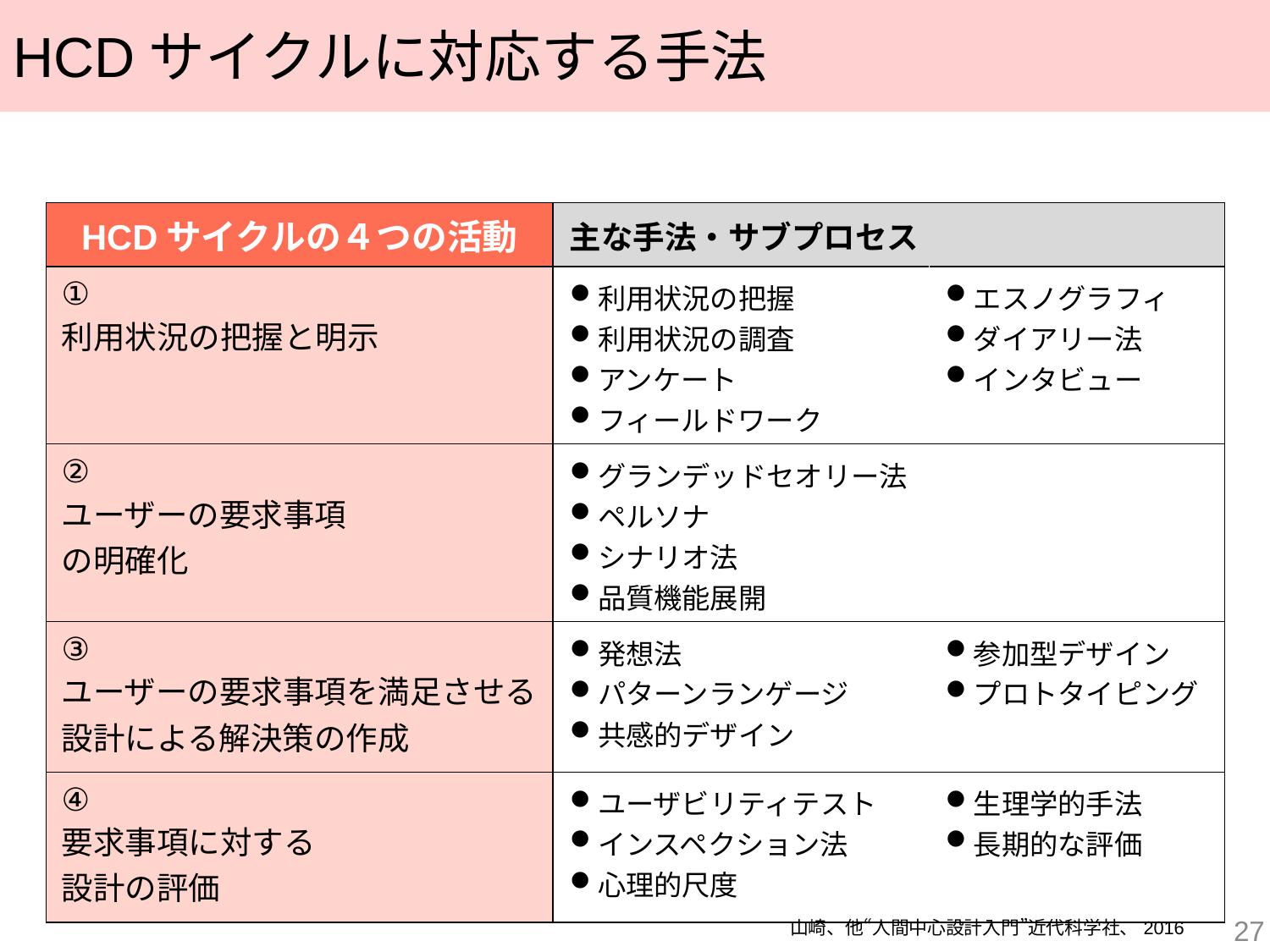

# HCDサイクルに対応する手法
| HCDサイクルの４つの活動 | 主な手法・サブプロセス |  |
| --- | --- | --- |
| ① 利用状況の把握と明示 | 利用状況の把握 利用状況の調査 アンケート フィールドワーク | エスノグラフィ ダイアリー法 インタビュー |
| ② ユーザーの要求事項 の明確化 | グランデッドセオリー法 ペルソナ シナリオ法 品質機能展開 |  |
| ③ ユーザーの要求事項を満足させる設計による解決策の作成 | 発想法 パターンランゲージ 共感的デザイン | 参加型デザイン プロトタイピング |
| ④ 要求事項に対する 設計の評価 | ユーザビリティテスト インスペクション法 心理的尺度 | 生理学的手法 長期的な評価 |
27
山崎、他“人間中心設計入門”近代科学社、2016